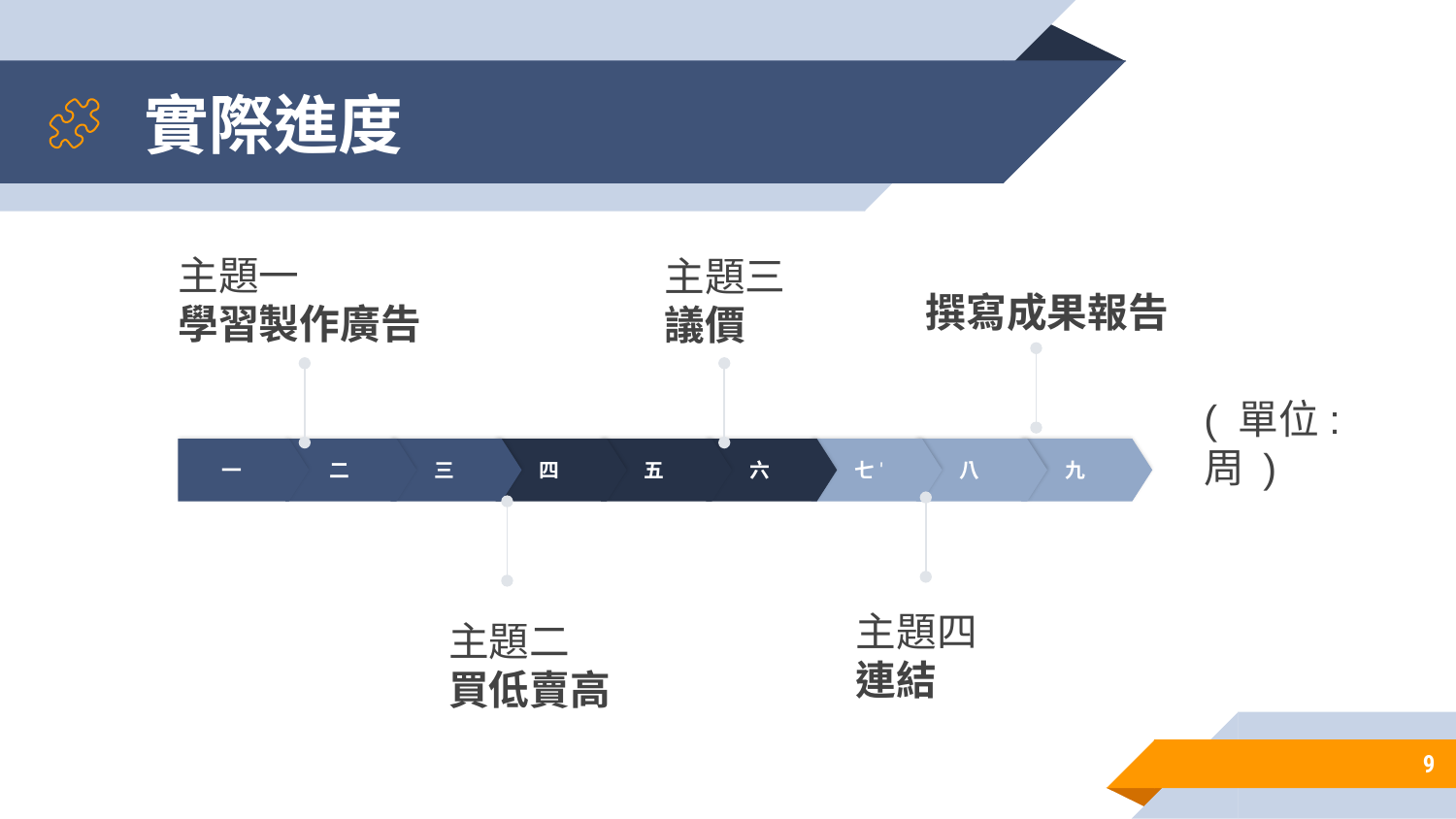

# 實際進度

撰寫成果報告
主題一
學習製作廣告
主題三
議價
一
二
三
四
五
六
七'
八
九
( 單位: 周 )
主題二
買低賣高
主題四
連結
9